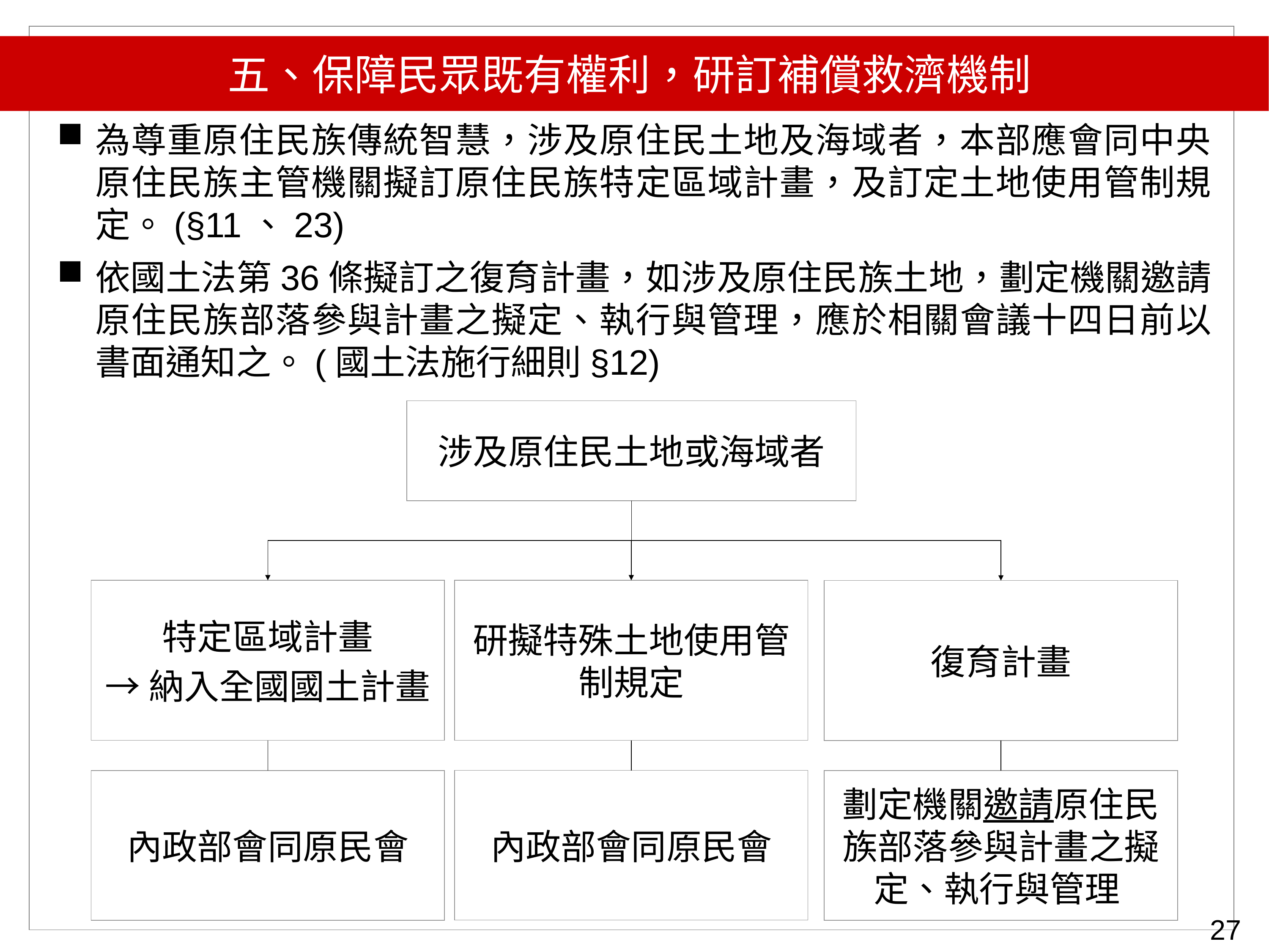

五、保障民眾既有權利，研訂補償救濟機制
為尊重原住民族傳統智慧，涉及原住民土地及海域者，本部應會同中央原住民族主管機關擬訂原住民族特定區域計畫，及訂定土地使用管制規定。(§11、23)
依國土法第36條擬訂之復育計畫，如涉及原住民族土地，劃定機關邀請原住民族部落參與計畫之擬定、執行與管理，應於相關會議十四日前以書面通知之。(國土法施行細則§12)
涉及原住民土地或海域者
特定區域計畫
→納入全國國土計畫
研擬特殊土地使用管制規定
復育計畫
內政部會同原民會
內政部會同原民會
劃定機關邀請原住民族部落參與計畫之擬定、執行與管理
27